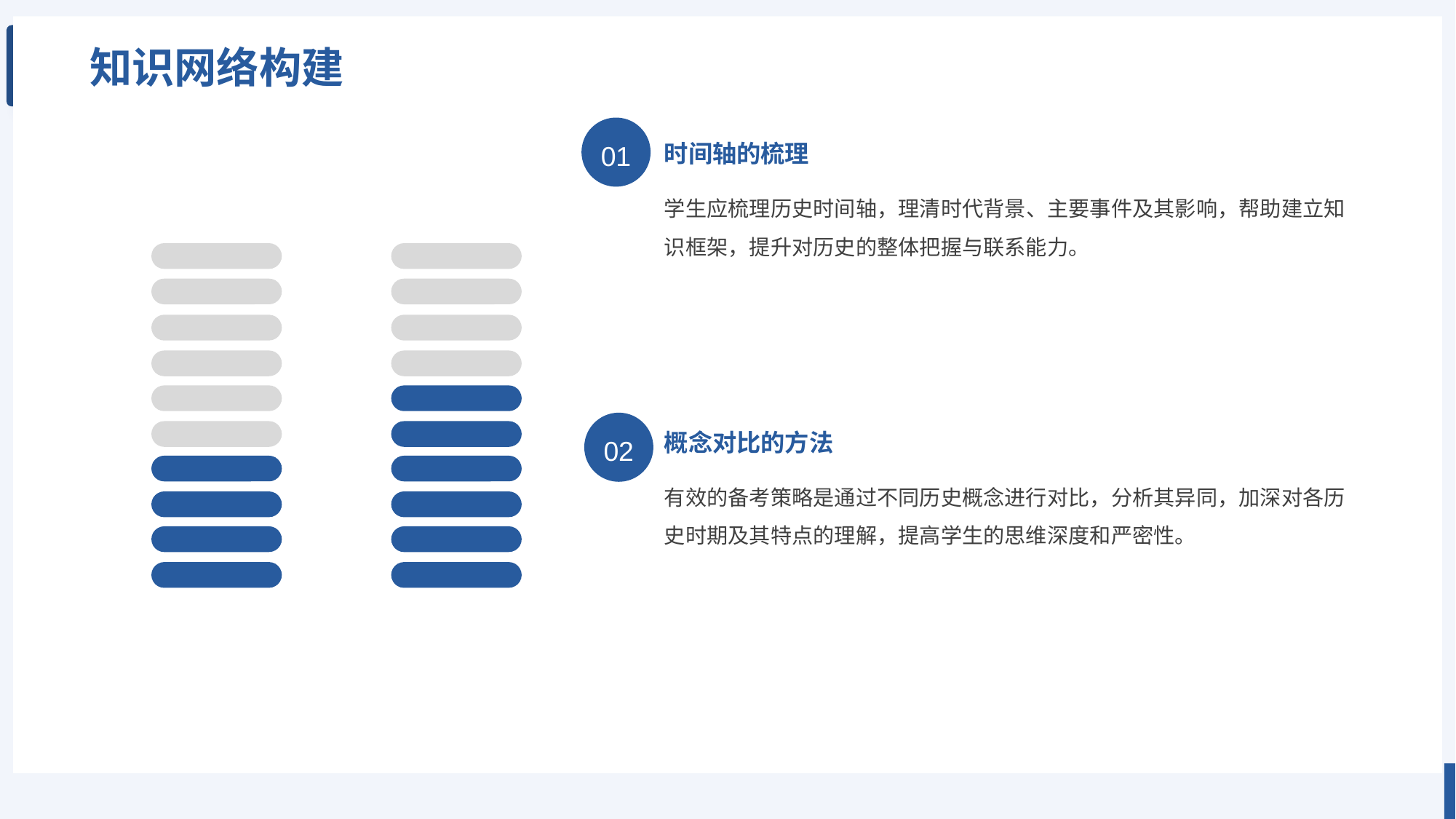

知识网络构建
01
时间轴的梳理
学生应梳理历史时间轴，理清时代背景、主要事件及其影响，帮助建立知识框架，提升对历史的整体把握与联系能力。

02

概念对比的方法

有效的备考策略是通过不同历史概念进行对比，分析其异同，加深对各历史时期及其特点的理解，提高学生的思维深度和严密性。